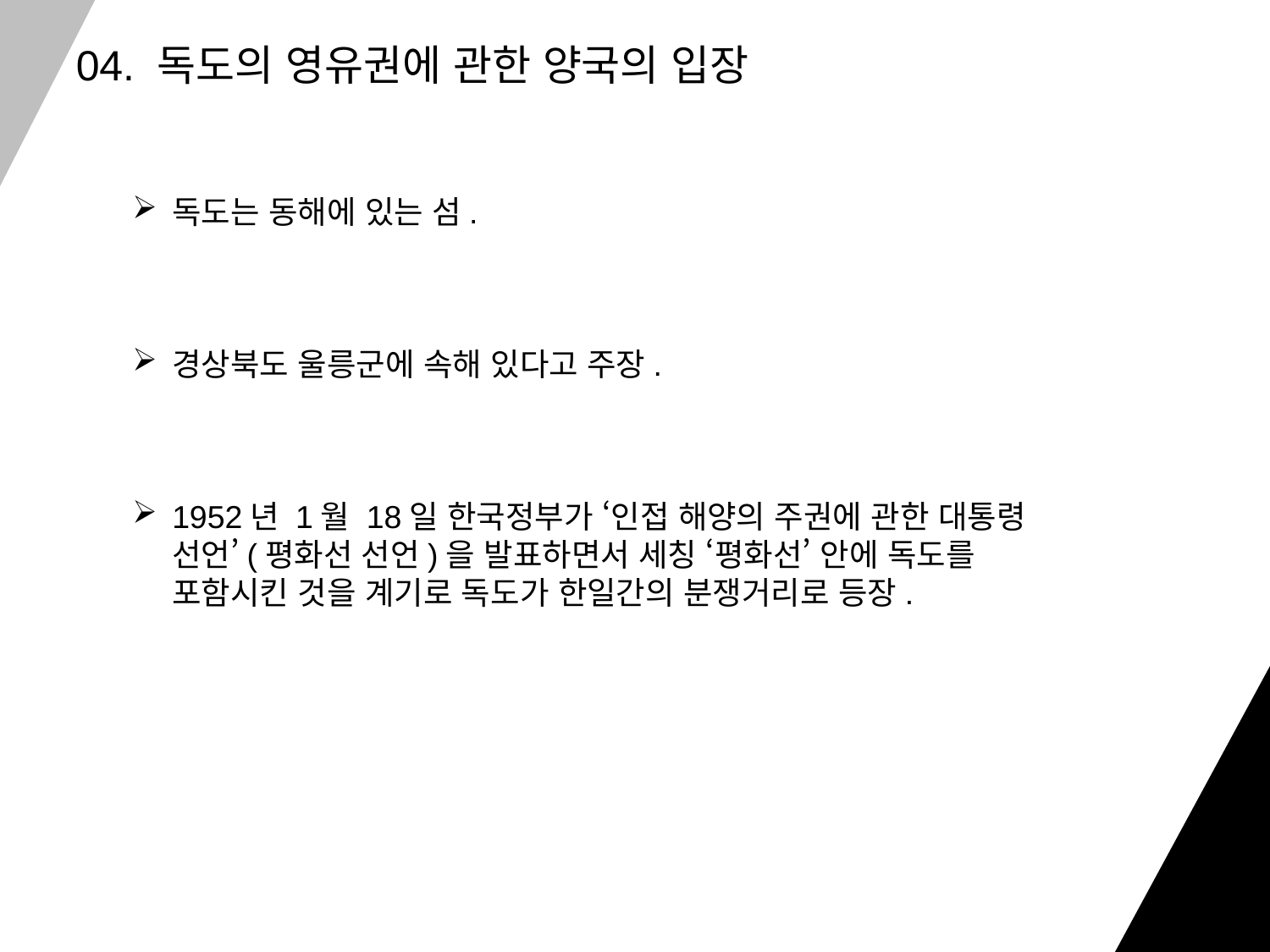

04. 독도의 영유권에 관한 양국의 입장

독도는 동해에 있는 섬.

경상북도 울릉군에 속해 있다고 주장.

1952년 1월 18일 한국정부가 ‘인접 해양의 주권에 관한 대통령 선언’(평화선 선언)을 발표하면서 세칭 ‘평화선’ 안에 독도를 포함시킨 것을 계기로 독도가 한일간의 분쟁거리로 등장.